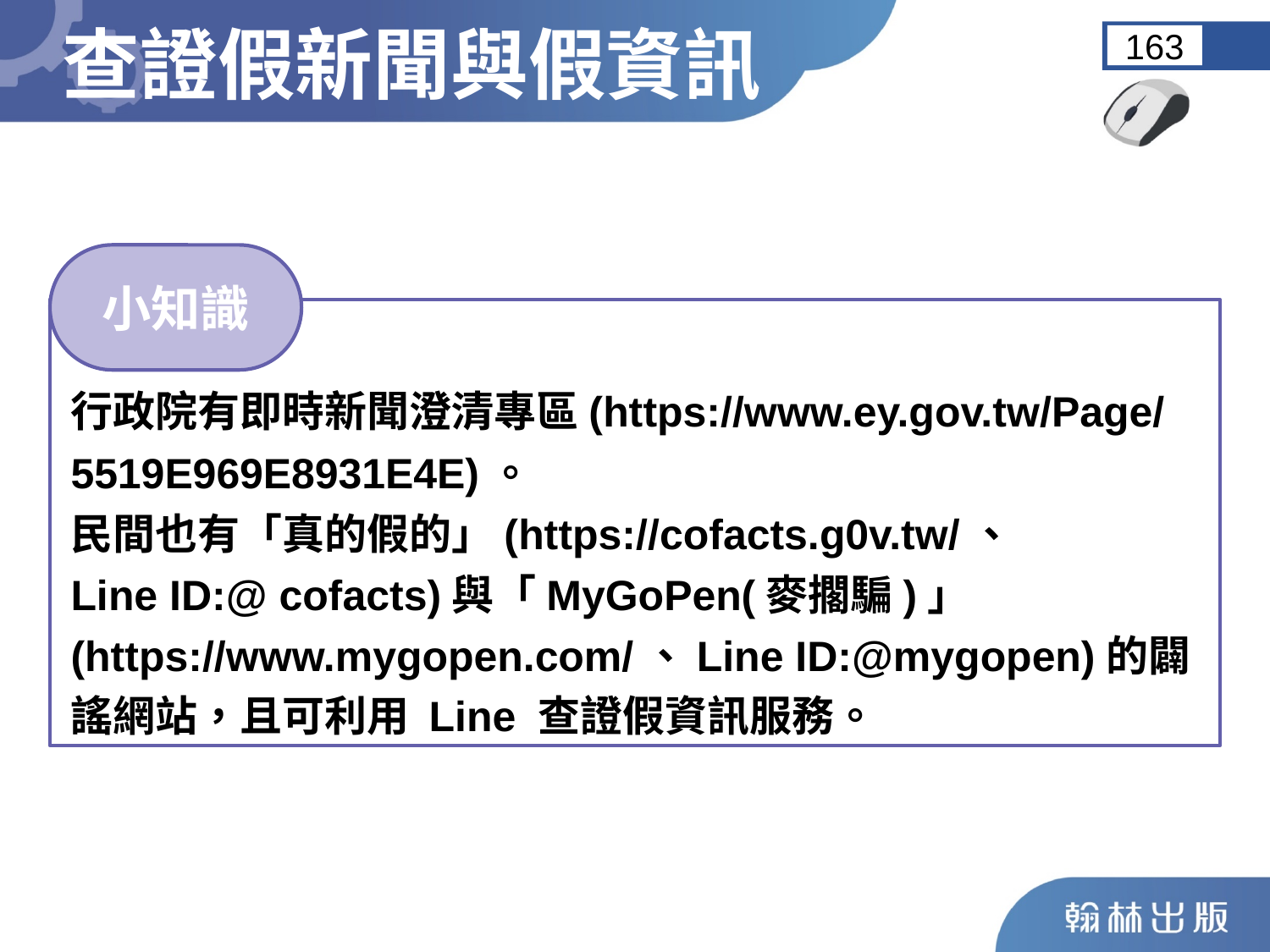

查證假新聞與假資訊

163
小知識

行政院有即時新聞澄清專區(https://www.ey.gov.tw/Page/5519E969E8931E4E)。
民間也有「真的假的」(https://cofacts.g0v.tw/、
Line ID:@ cofacts)與「MyGoPen(麥擱騙)」 (https://www.mygopen.com/、Line ID:@mygopen)的闢謠網站，且可利用 Line 查證假資訊服務。